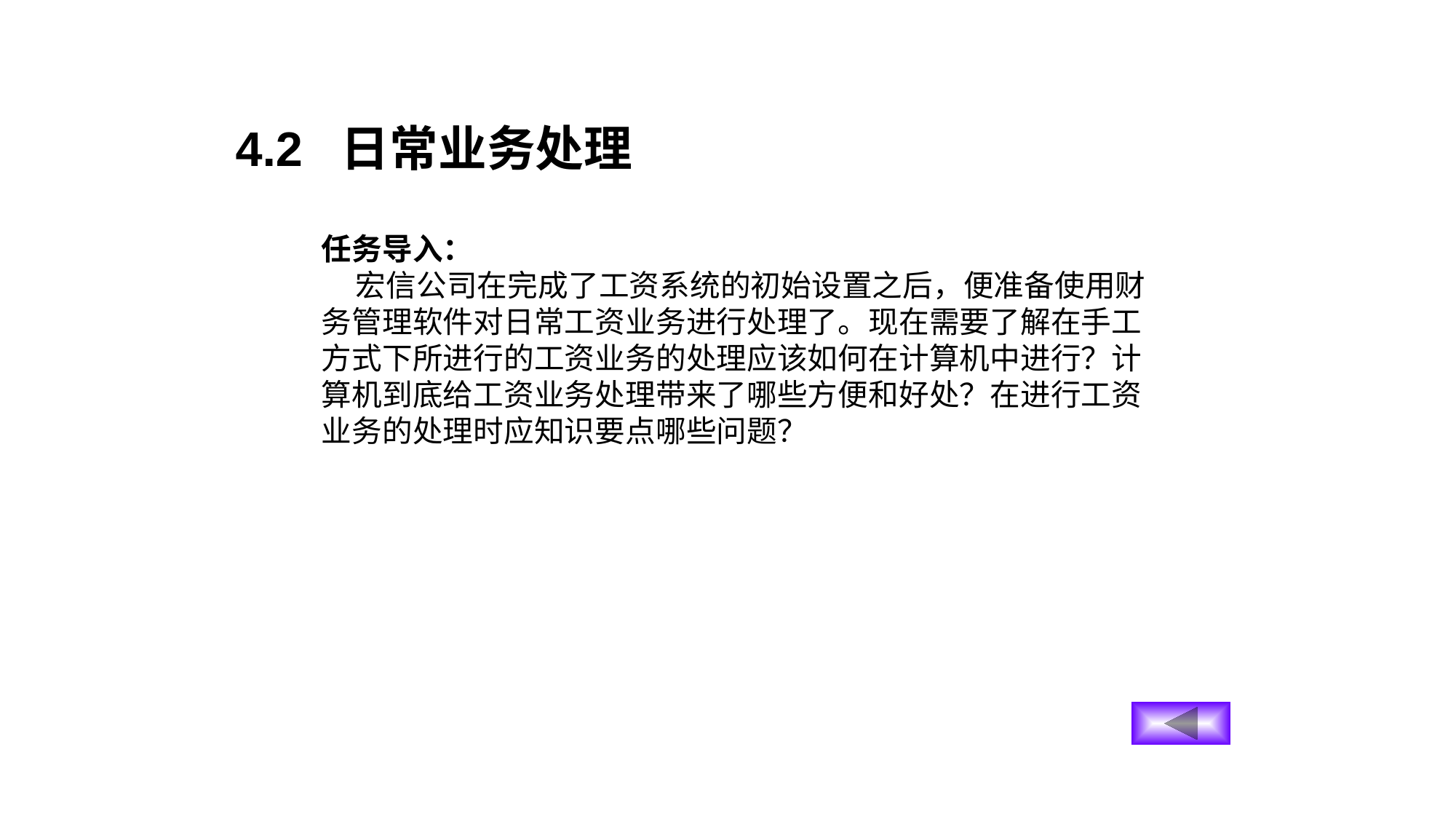

4.2  日常业务处理
任务导入：
    宏信公司在完成了工资系统的初始设置之后，便准备使用财务管理软件对日常工资业务进行处理了。现在需要了解在手工方式下所进行的工资业务的处理应该如何在计算机中进行？计算机到底给工资业务处理带来了哪些方便和好处？在进行工资业务的处理时应知识要点哪些问题？